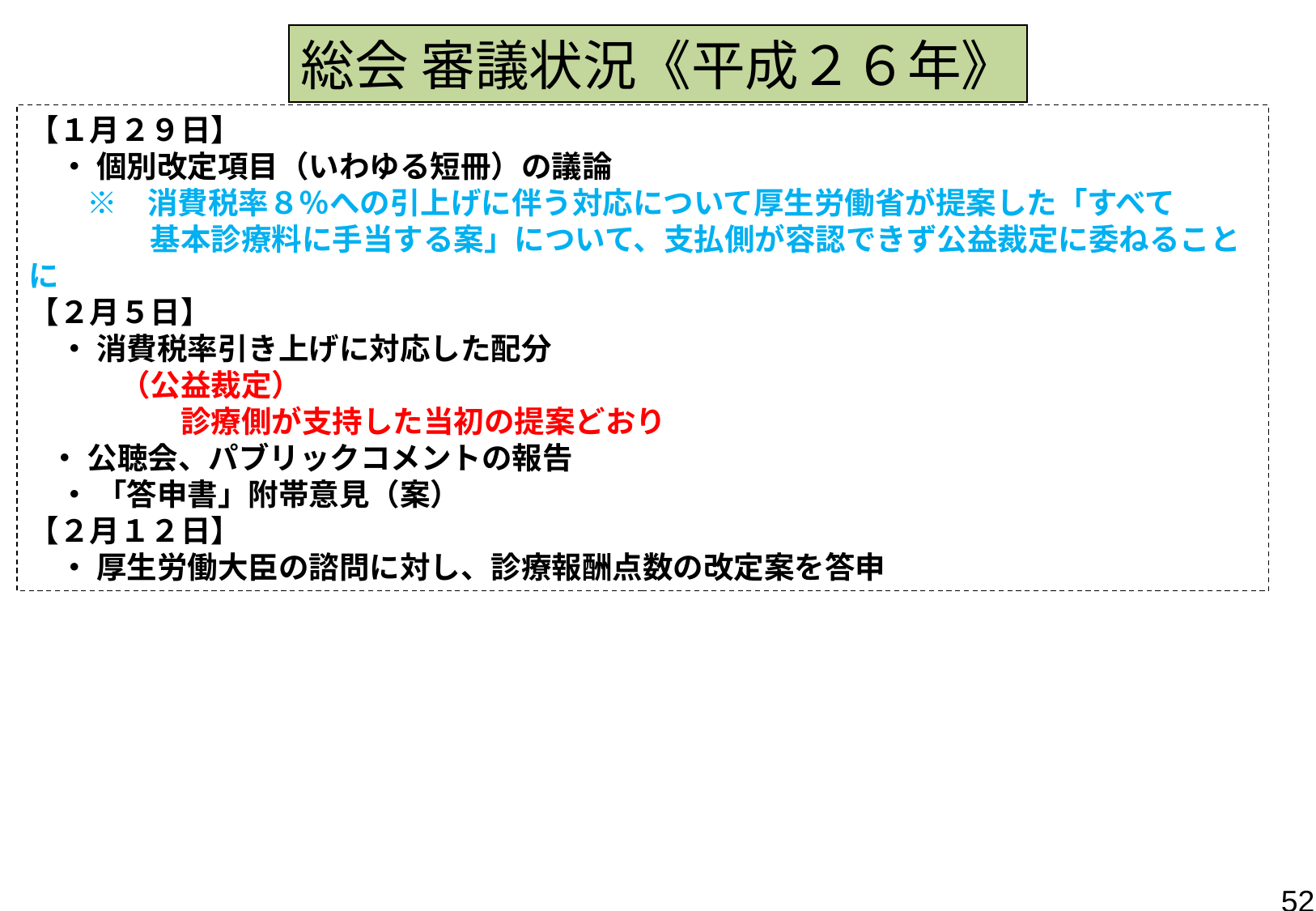

総会 審議状況《平成２６年》
【１月２９日】
　・ 個別改定項目（いわゆる短冊）の議論
　    ※　消費税率８％への引上げに伴う対応について厚生労働省が提案した「すべて
　　　　基本診療料に手当する案」について、支払側が容認できず公益裁定に委ねることに
【２月５日】
　・ 消費税率引き上げに対応した配分
　　　（公益裁定）
　　　　　診療側が支持した当初の提案どおり
  ・ 公聴会、パブリックコメントの報告
　・ 「答申書」附帯意見（案）
【２月１２日】
　・ 厚生労働大臣の諮問に対し、診療報酬点数の改定案を答申
52